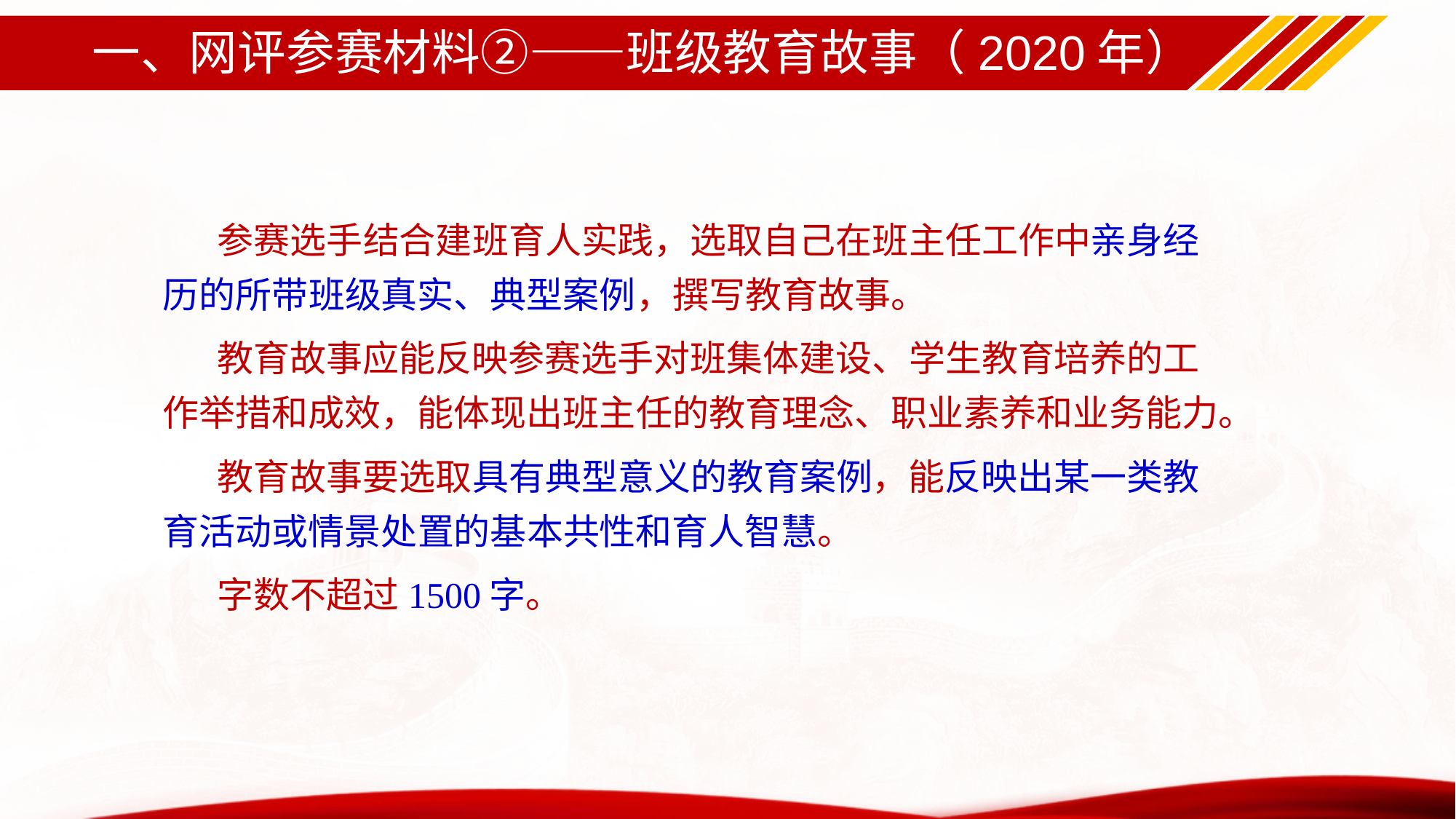

# 一、网评参赛材料②——班级教育故事（2020年）
参赛选手结合建班育人实践，选取自己在班主任工作中亲身经历的所带班级真实、典型案例，撰写教育故事。
教育故事应能反映参赛选手对班集体建设、学生教育培养的工作举措和成效，能体现出班主任的教育理念、职业素养和业务能力。
教育故事要选取具有典型意义的教育案例，能反映出某一类教育活动或情景处置的基本共性和育人智慧。
字数不超过1500字。